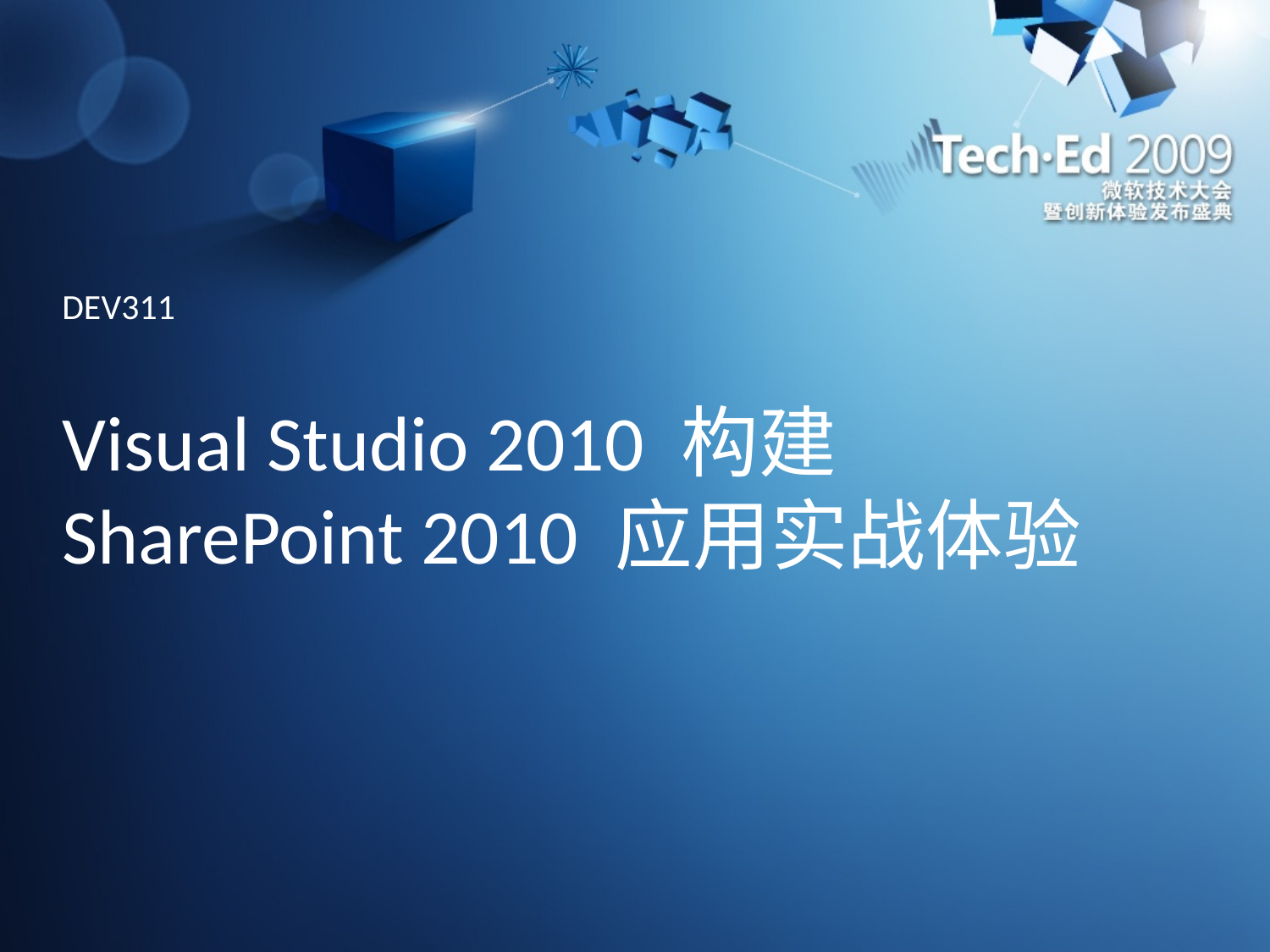

DEV311
# Visual Studio 2010 构建 SharePoint 2010 应用实战体验